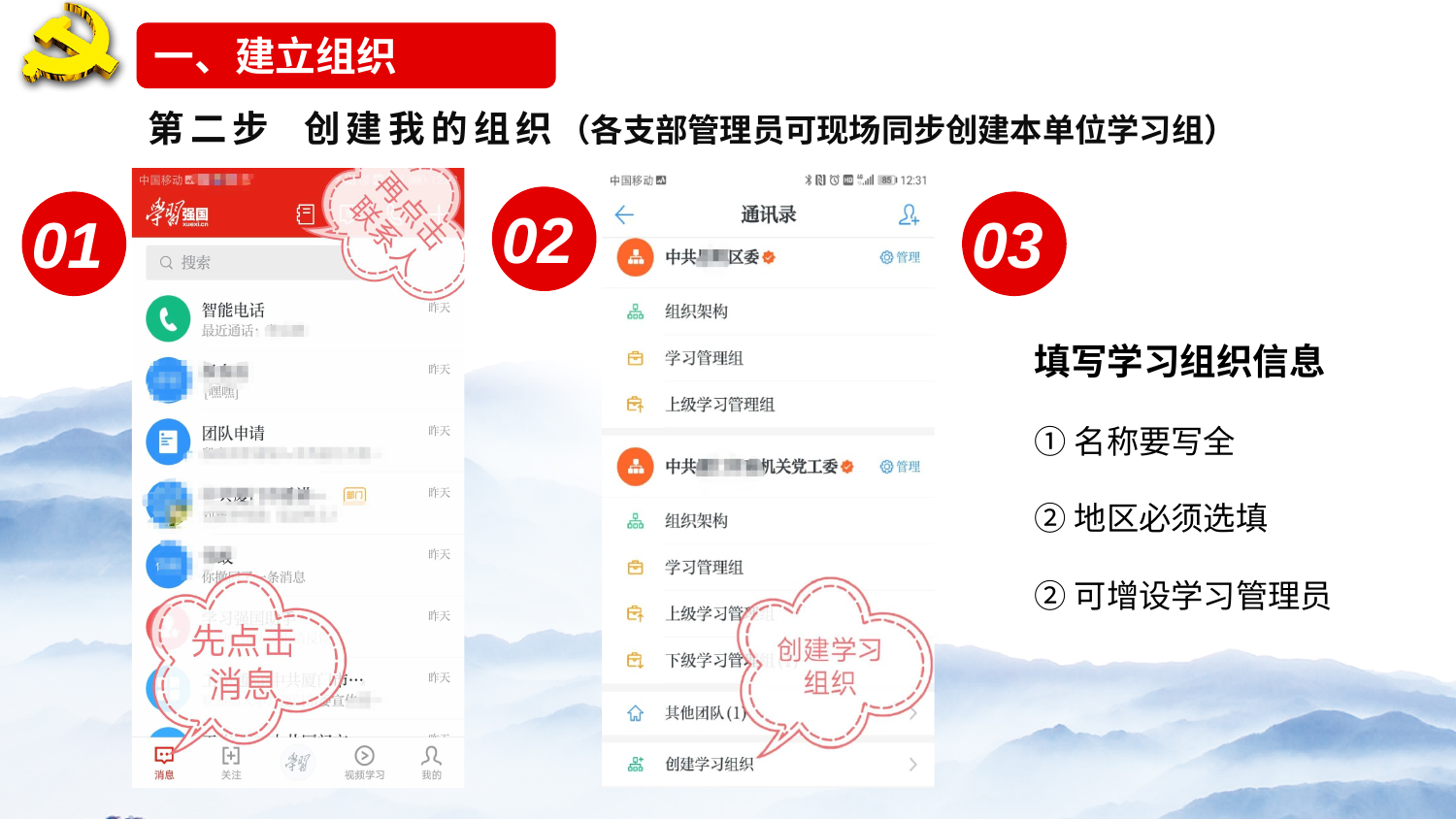

一、建立组织
第二步  创建我的组织（各支部管理员可现场同步创建本单位学习组）

02

01
03
填写学习组织信息
①名称要写全
②地区必须选填
②可增设学习管理员